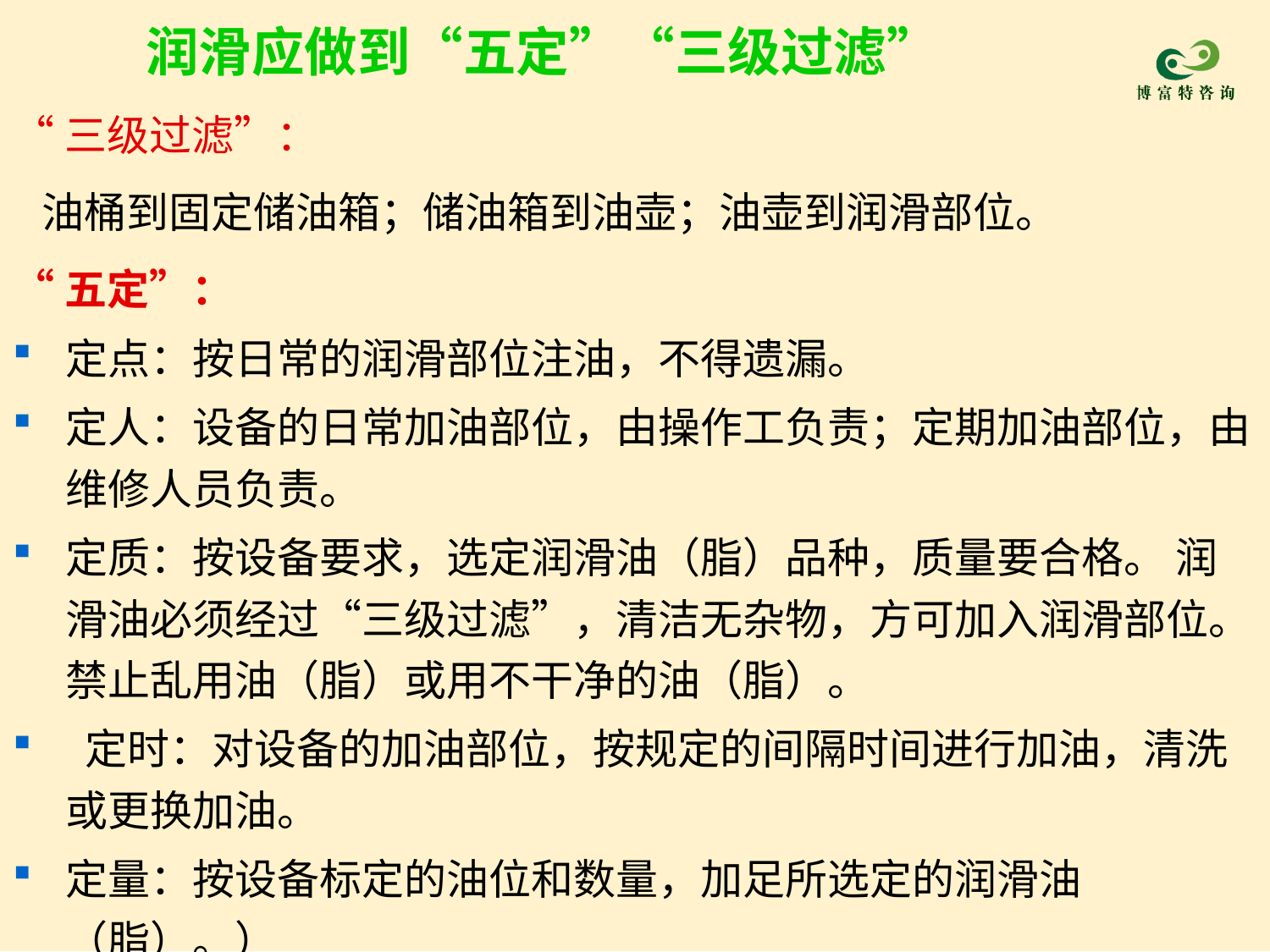

润滑应做到“五定”“三级过滤”
“三级过滤”：
  油桶到固定储油箱；储油箱到油壶；油壶到润滑部位。
“五定”：
定点：按日常的润滑部位注油，不得遗漏。
定人：设备的日常加油部位，由操作工负责；定期加油部位，由维修人员负责。
定质：按设备要求，选定润滑油（脂）品种，质量要合格。 润滑油必须经过“三级过滤”，清洁无杂物，方可加入润滑部位。禁止乱用油（脂）或用不干净的油（脂）。
 定时：对设备的加油部位，按规定的间隔时间进行加油，清洗或更换加油。
定量：按设备标定的油位和数量，加足所选定的润滑油（脂）。）
26